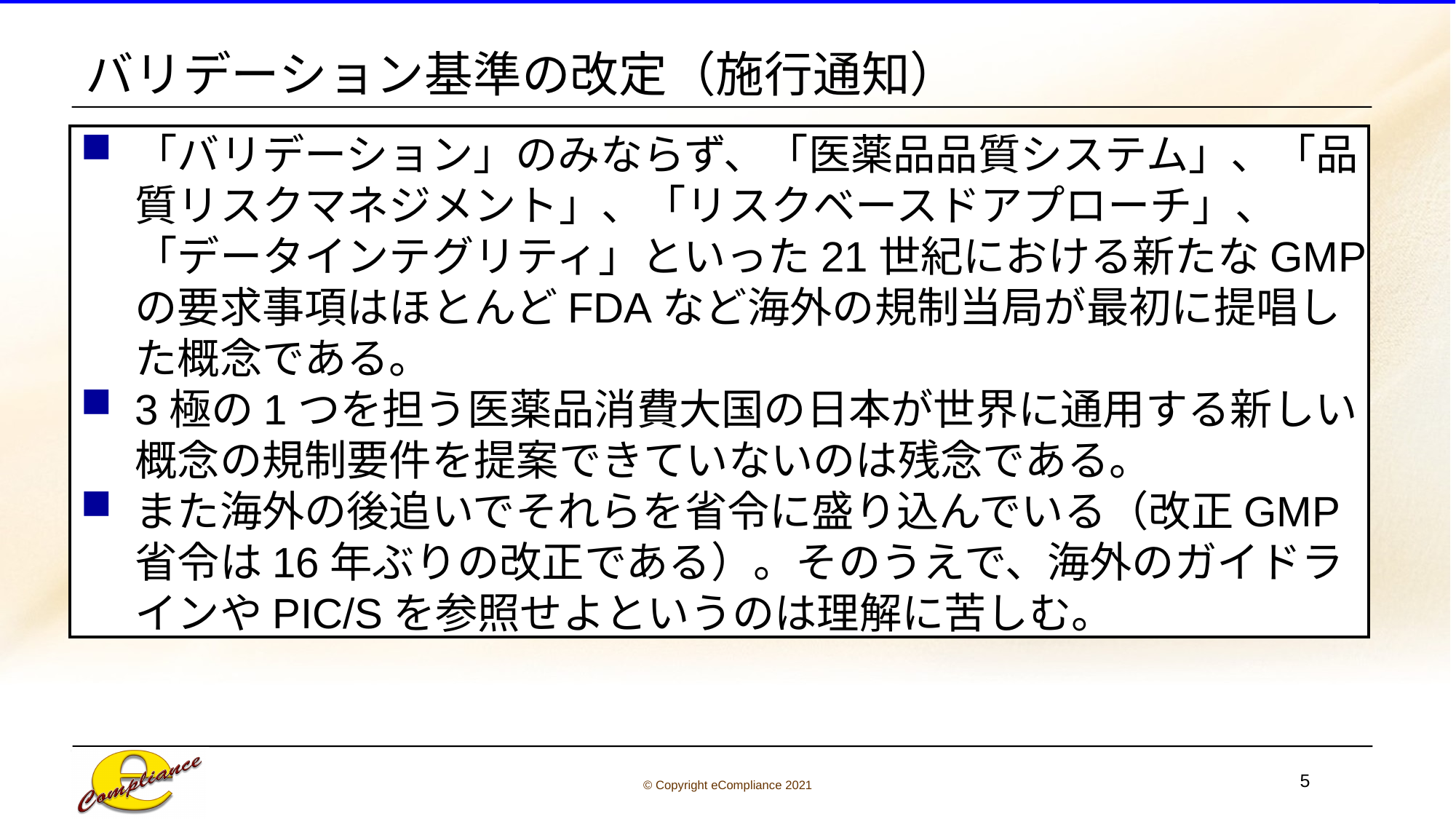

# バリデーション基準の改定（施行通知）
「バリデーション」のみならず、「医薬品品質システム」、「品質リスクマネジメント」、「リスクベースドアプローチ」、「データインテグリティ」といった21世紀における新たなGMPの要求事項はほとんどFDAなど海外の規制当局が最初に提唱した概念である。
3極の1つを担う医薬品消費大国の日本が世界に通用する新しい概念の規制要件を提案できていないのは残念である。
また海外の後追いでそれらを省令に盛り込んでいる（改正GMP省令は16年ぶりの改正である）。そのうえで、海外のガイドラインやPIC/Sを参照せよというのは理解に苦しむ。